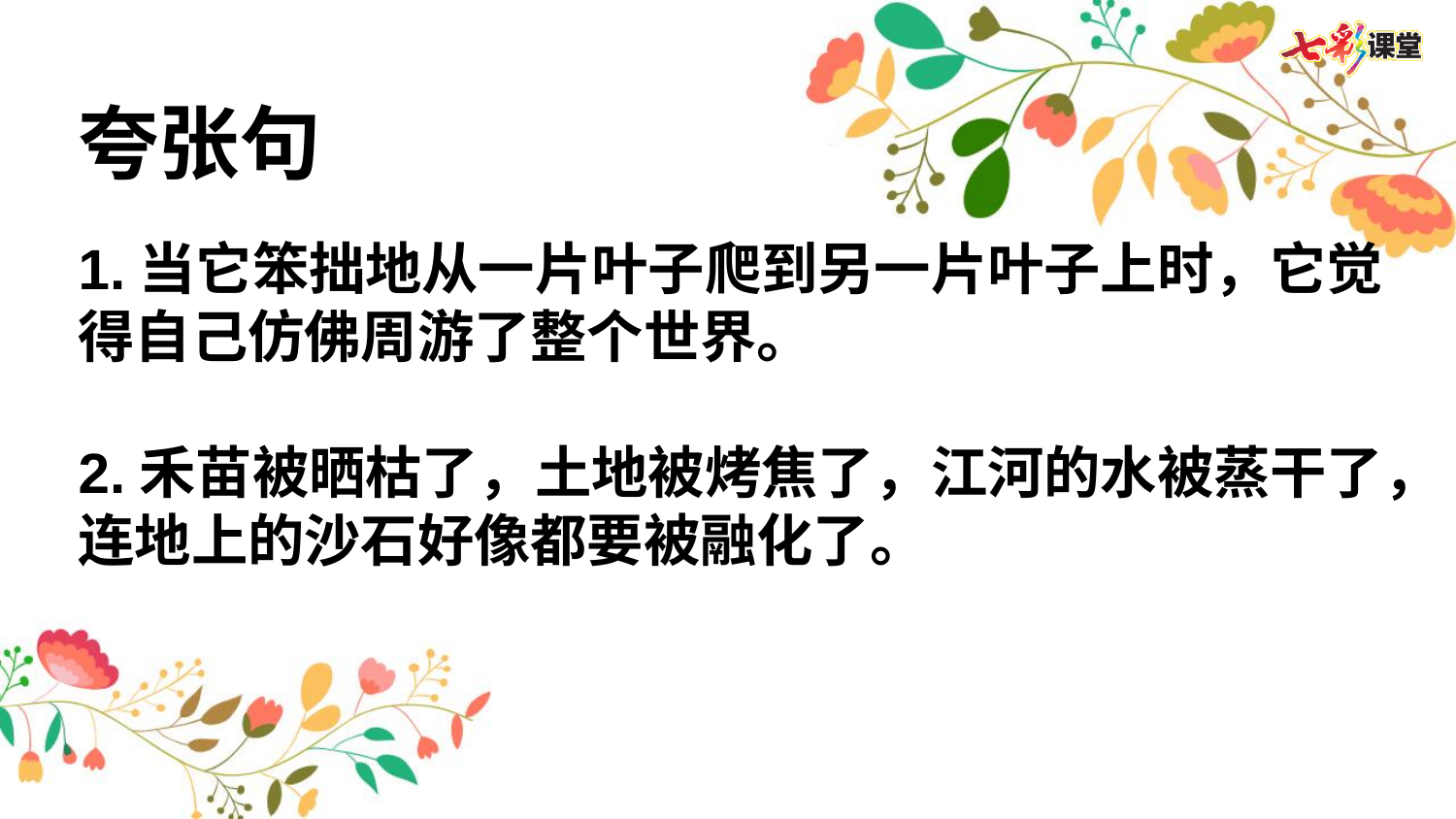

夸张句
1.当它笨拙地从一片叶子爬到另一片叶子上时，它觉得自己仿佛周游了整个世界。

2.禾苗被晒枯了，土地被烤焦了，江河的水被蒸干了，连地上的沙石好像都要被融化了。